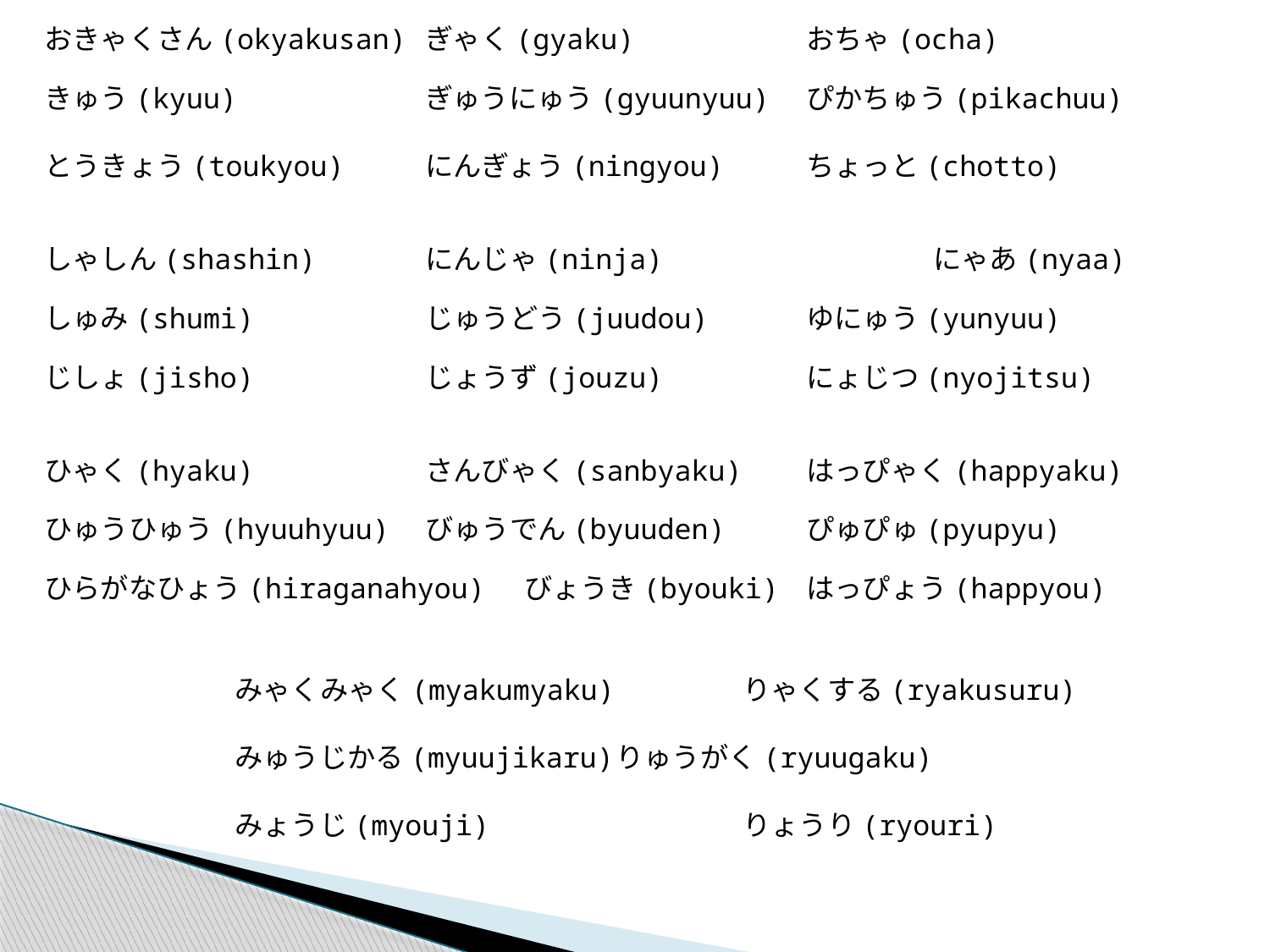

おきゃくさん(okyakusan) 	ぎゃく(gyaku)		おちゃ(ocha)

きゅう(kyuu)		ぎゅうにゅう(gyuunyuu) 	ぴかちゅう(pikachuu)

とうきょう(toukyou) 	にんぎょう(ningyou) 	ちょっと(chotto)

しゃしん(shashin) 	にんじゃ(ninja)  		にゃあ(nyaa)

しゅみ(shumi)		じゅうどう(juudou) 	ゆにゅう(yunyuu)

じしょ(jisho)		じょうず(jouzu)   	にょじつ(nyojitsu)

ひゃく(hyaku)		さんびゃく(sanbyaku) 	はっぴゃく(happyaku)

ひゅうひゅう(hyuuhyuu) 	びゅうでん(byuuden) 	ぴゅぴゅ(pyupyu)

ひらがなひょう(hiraganahyou)　 びょうき(byouki) 	はっぴょう(happyou)

みゃくみゃく(myakumyaku) 	りゃくする(ryakusuru)

みゅうじかる(myuujikaru)	りゅうがく(ryuugaku)

みょうじ(myouji) 		りょうり(ryouri)